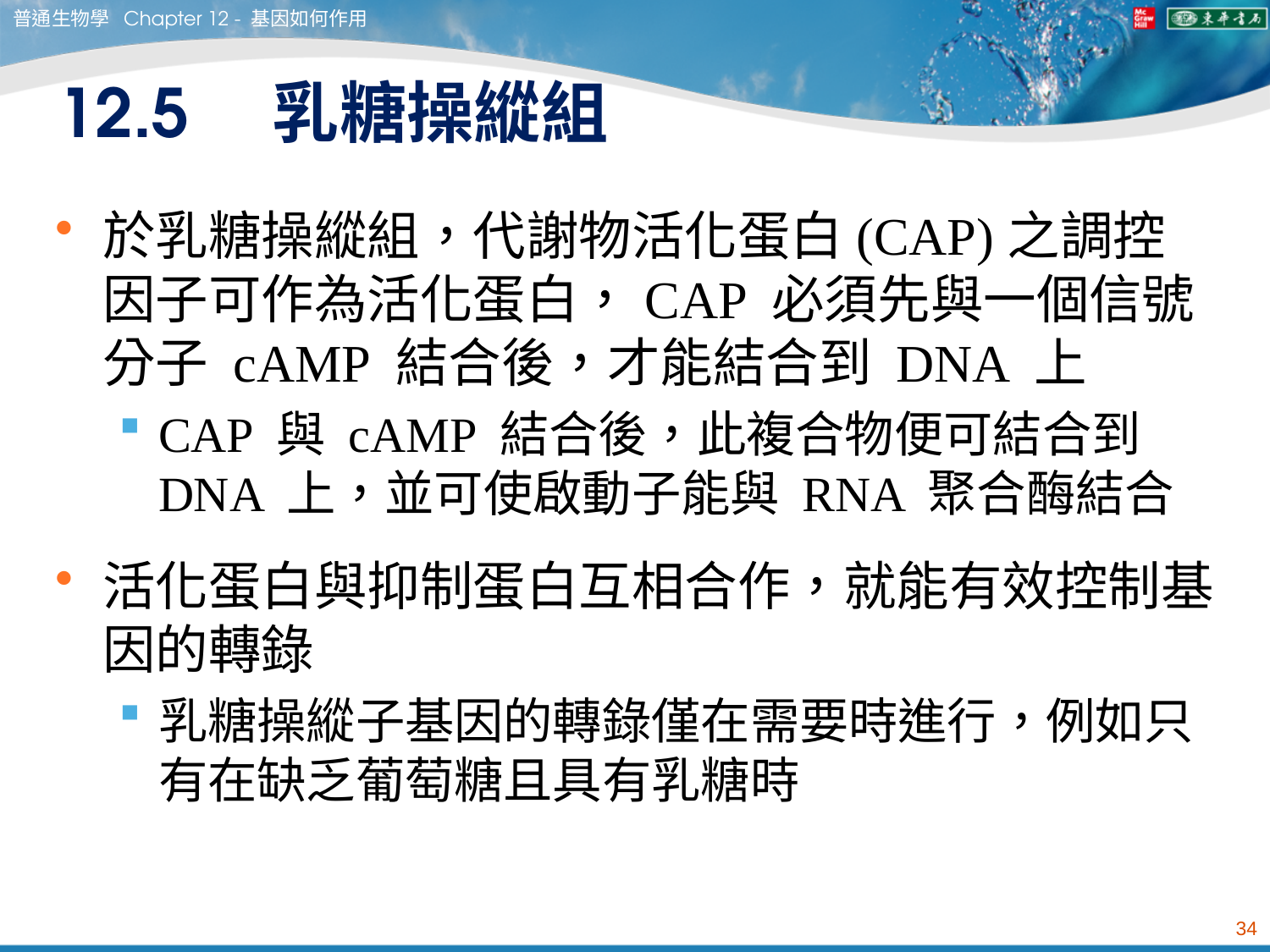

普通生物學  Chapter 12 - 基因如何作用
# 12.5　乳糖操縱組
於乳糖操縱組，代謝物活化蛋白(CAP)之調控因子可作為活化蛋白，CAP 必須先與一個信號分子 cAMP 結合後，才能結合到 DNA 上
CAP 與 cAMP 結合後，此複合物便可結合到DNA 上，並可使啟動子能與 RNA 聚合酶結合
活化蛋白與抑制蛋白互相合作，就能有效控制基因的轉錄
乳糖操縱子基因的轉錄僅在需要時進行，例如只有在缺乏葡萄糖且具有乳糖時
34